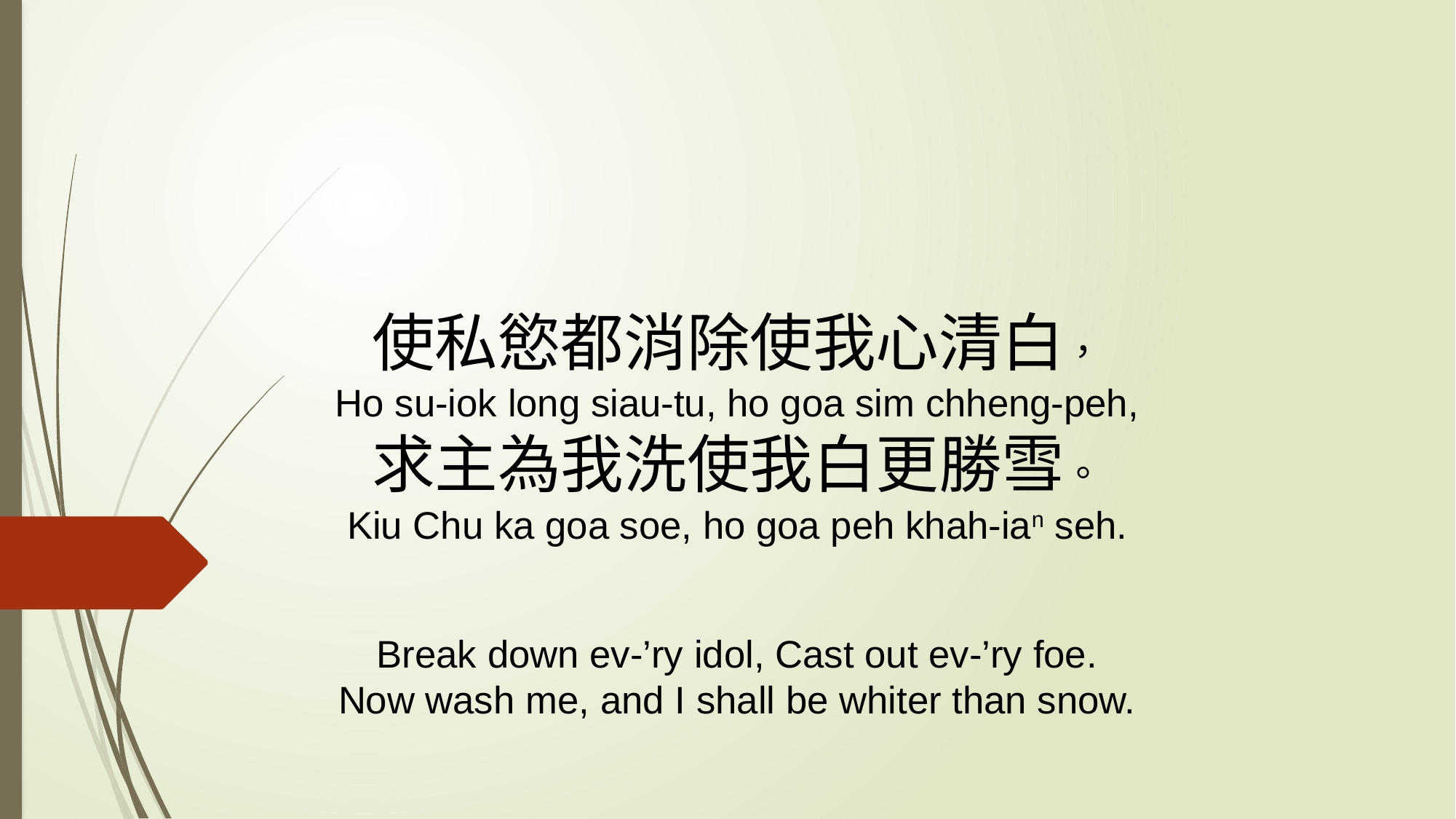

# 使私慾都消除使我心清白， Ho su-iok long siau-tu, ho goa sim chheng-peh, 求主為我洗使我白更勝雪。 Kiu Chu ka goa soe, ho goa peh khah-ian seh. Break down ev-’ry idol, Cast out ev-’ry foe. Now wash me, and I shall be whiter than snow.